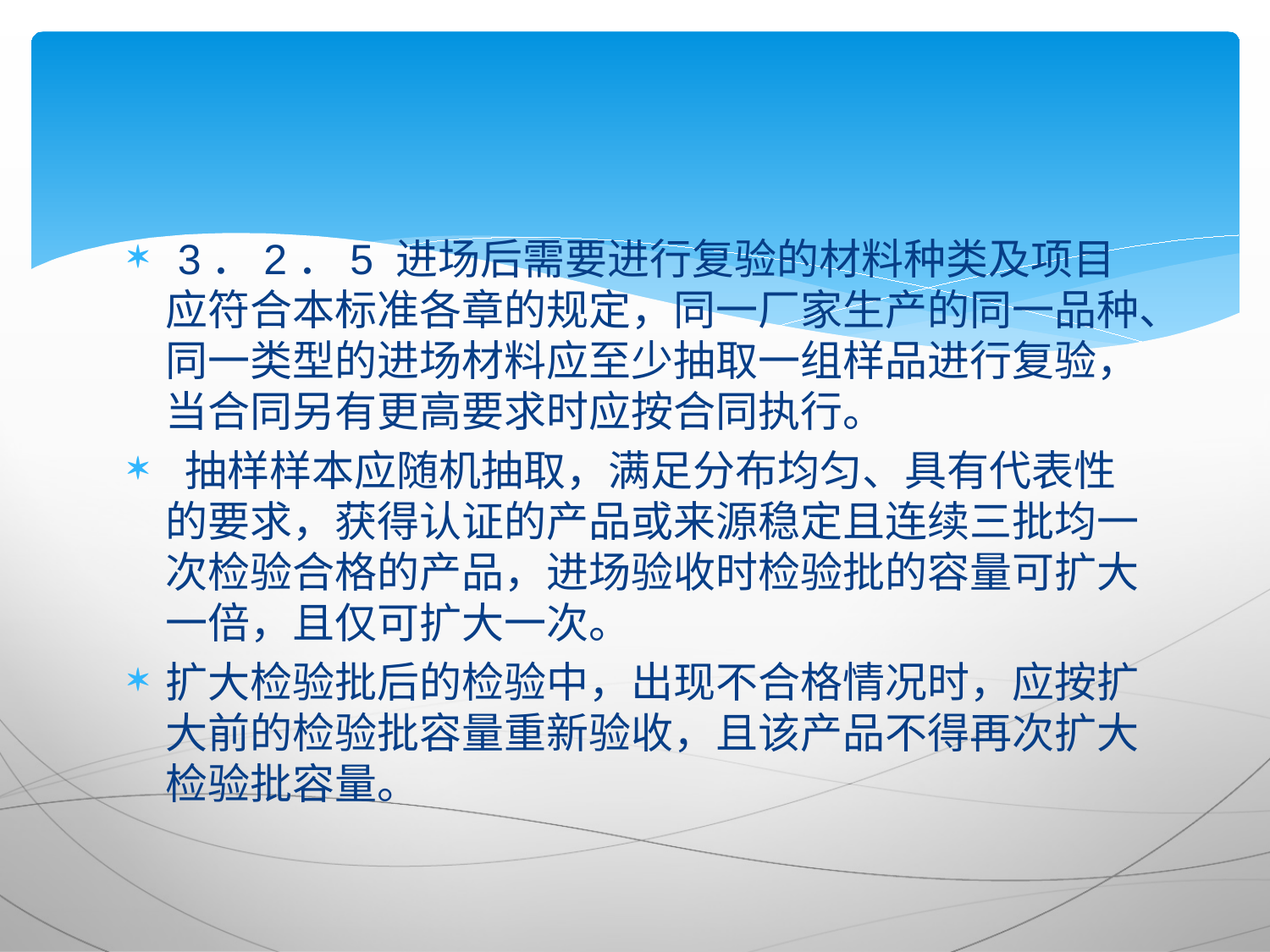

#
 3．2．5 进场后需要进行复验的材料种类及项目应符合本标准各章的规定，同一厂家生产的同一品种、同一类型的进场材料应至少抽取一组样品进行复验，当合同另有更高要求时应按合同执行。
 抽样样本应随机抽取，满足分布均匀、具有代表性的要求，获得认证的产品或来源稳定且连续三批均一次检验合格的产品，进场验收时检验批的容量可扩大一倍，且仅可扩大一次。
扩大检验批后的检验中，出现不合格情况时，应按扩大前的检验批容量重新验收，且该产品不得再次扩大检验批容量。